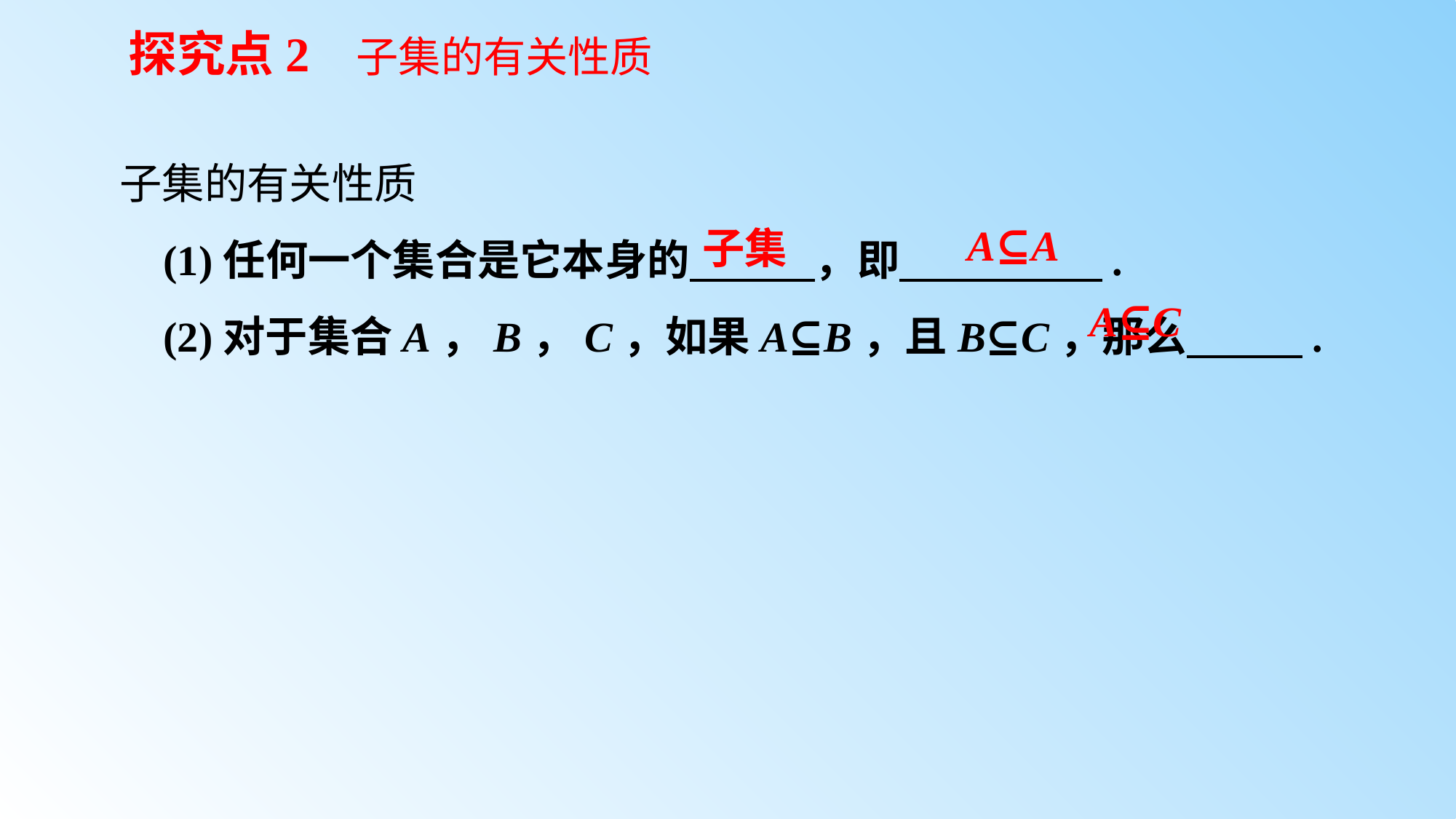

探究点2
子集的有关性质
子集的有关性质
	(1)任何一个集合是它本身的             ，即                     .
	(2)对于集合A，B，C，如果A⊆B，且B⊆C，那么            .
A⊆A
子集
A⊆C